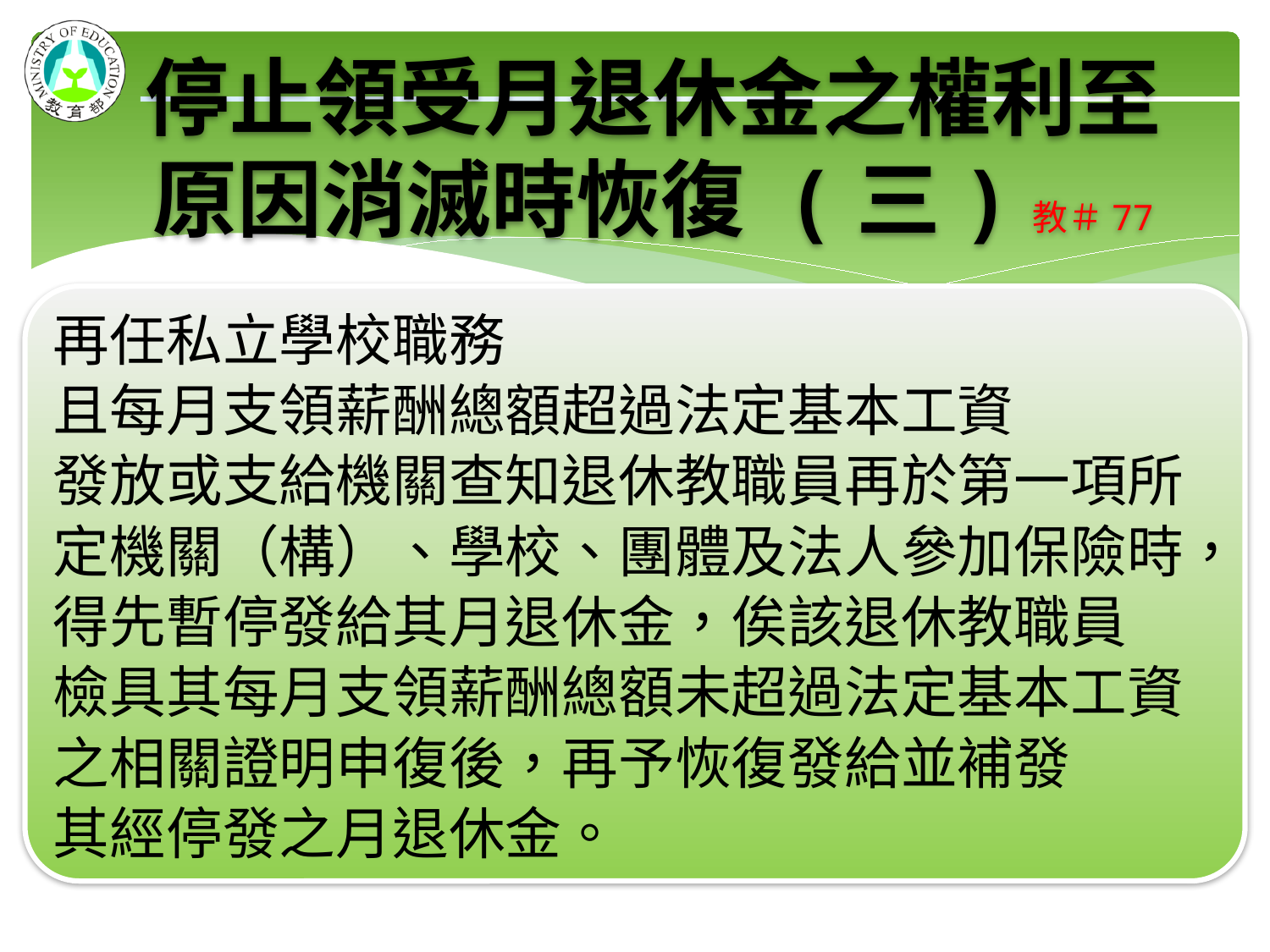

# 停止領受月退休金之權利至 原因消滅時恢復 (三)教＃77

再任私立學校職務
且每月支領薪酬總額超過法定基本工資
發放或支給機關查知退休教職員再於第一項所
定機關（構）、學校、團體及法人參加保險時，
得先暫停發給其月退休金，俟該退休教職員
檢具其每月支領薪酬總額未超過法定基本工資
之相關證明申復後，再予恢復發給並補發
其經停發之月退休金。